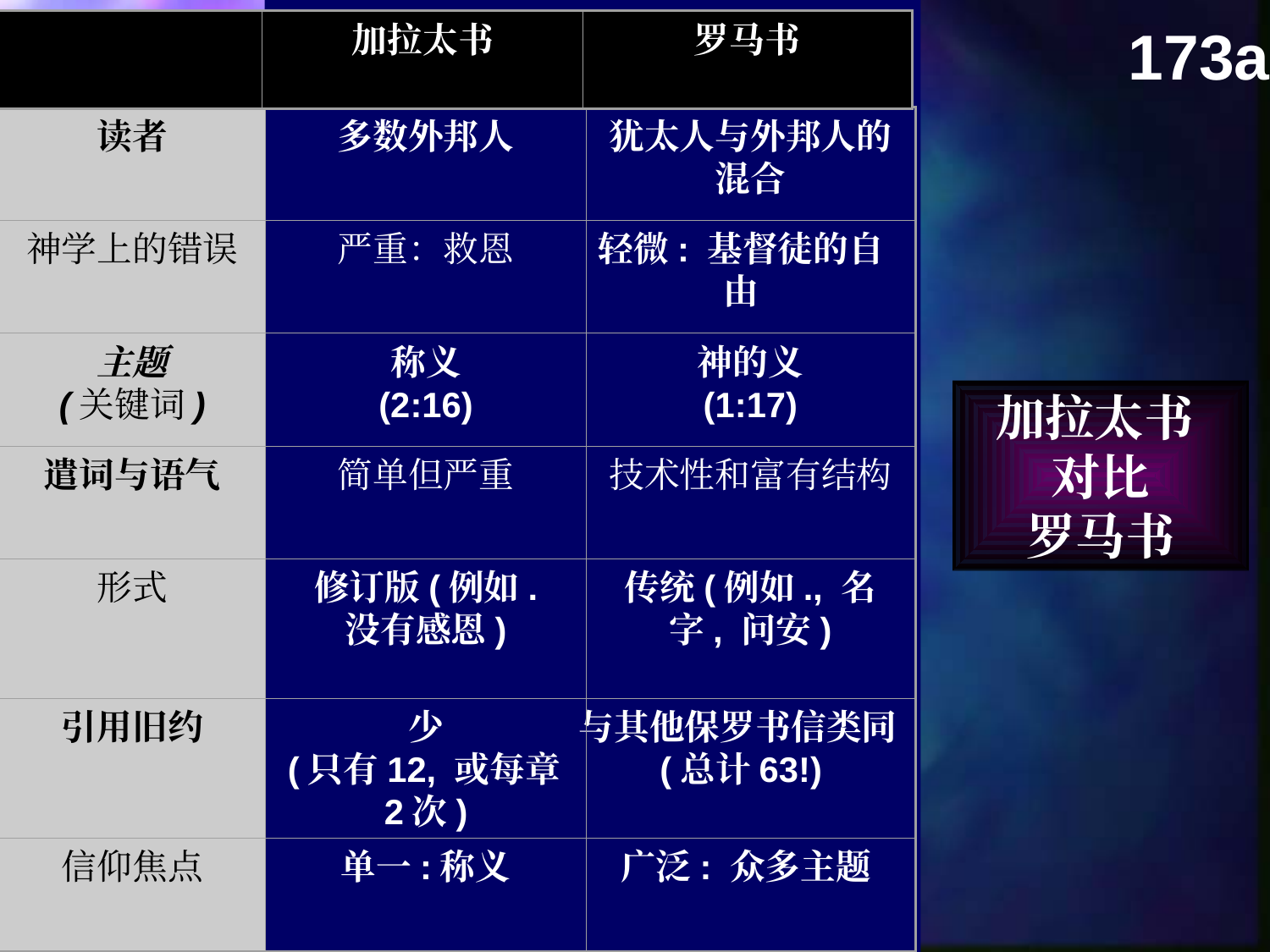

加拉太书

罗马书

读者

多数外邦人

犹太人与外邦人的混合

神学上的错误

严重：救恩
轻微: 基督徒的自由

主题
(关键词)

称义
(2:16)

神的义
(1:17)

遣词与语气

简单但严重

技术性和富有结构

形式

修订版(例如. 没有感恩)

传统(例如., 名字, 问安)

引用旧约

少
(只有12, 或每章2次)
与其他保罗书信类同(总计63!)

信仰焦点

单一:称义

广泛: 众多主题

173a
加拉太书
对比
罗马书